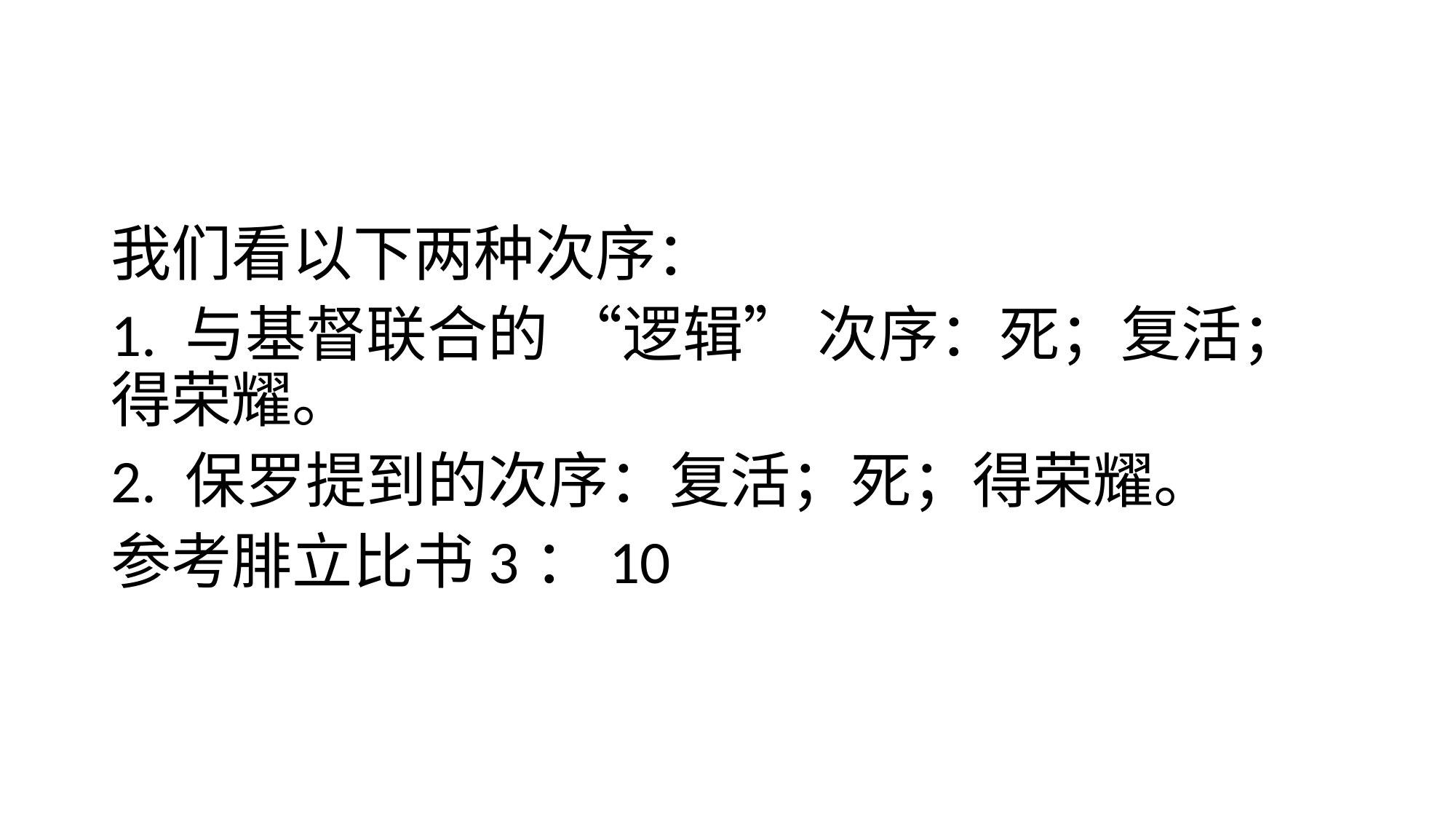

#
我们看以下两种次序：
1. 与基督联合的 “逻辑” 次序：死；复活；得荣耀。
2. 保罗提到的次序：复活；死；得荣耀。
参考腓立比书3：10